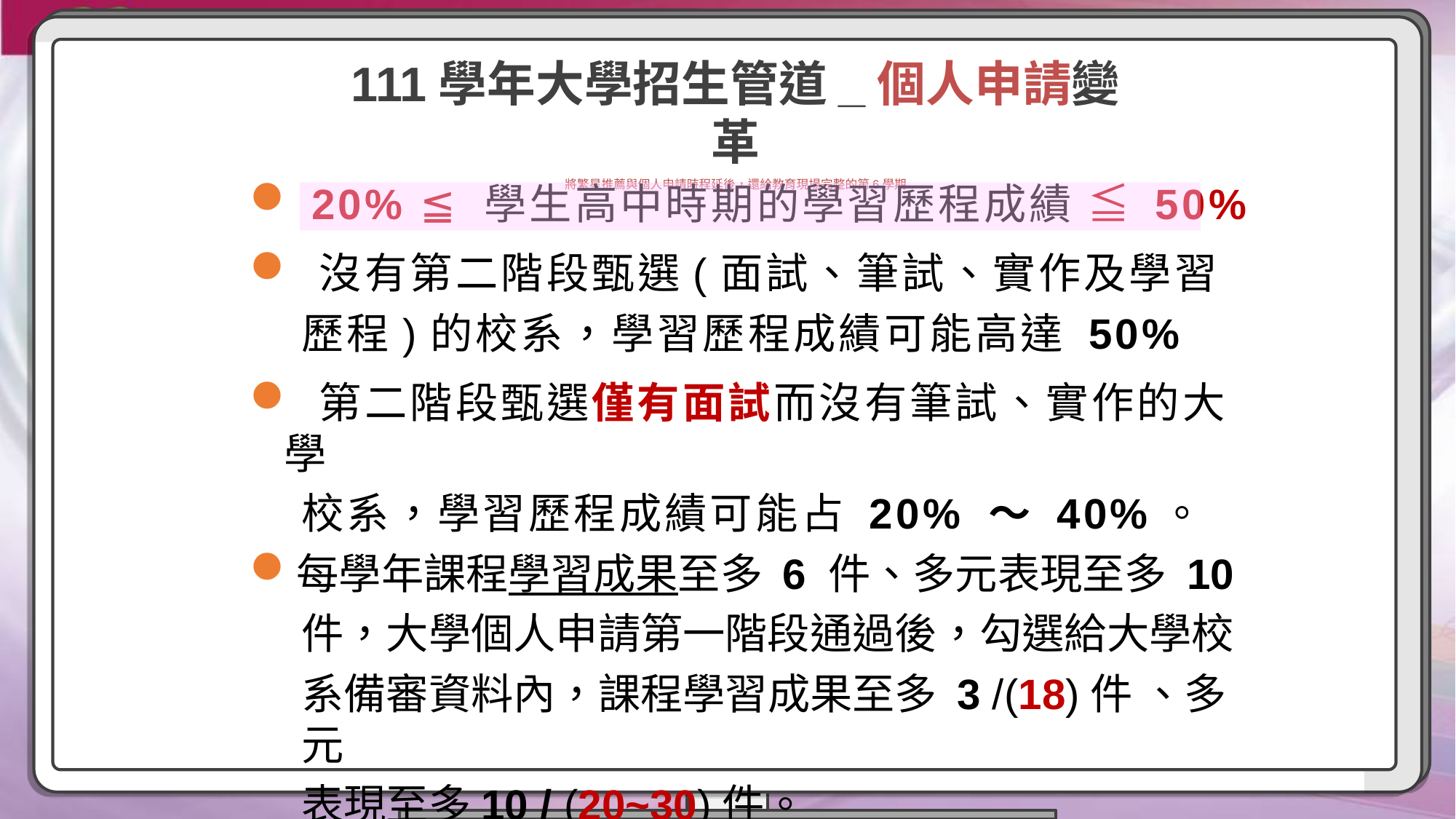

111學年大學招生管道_個人申請變革
將繁星推薦與個人申請時程延後，還給教育現場完整的第6學期
 20% ≦ 學生高中時期的學習歷程成績 ≦ 50%
 沒有第二階段甄選(面試、筆試、實作及學習
歷程)的校系，學習歷程成績可能高達 50%
 第二階段甄選僅有面試而沒有筆試、實作的大學
校系，學習歷程成績可能占 20% ～ 40%。
每學年課程學習成果至多 6 件、多元表現至多 10
件，大學個人申請第一階段通過後，勾選給大學校
系備審資料內，課程學習成果至多 3 /(18)件 、多元
表現至多10 / (20~30)件。